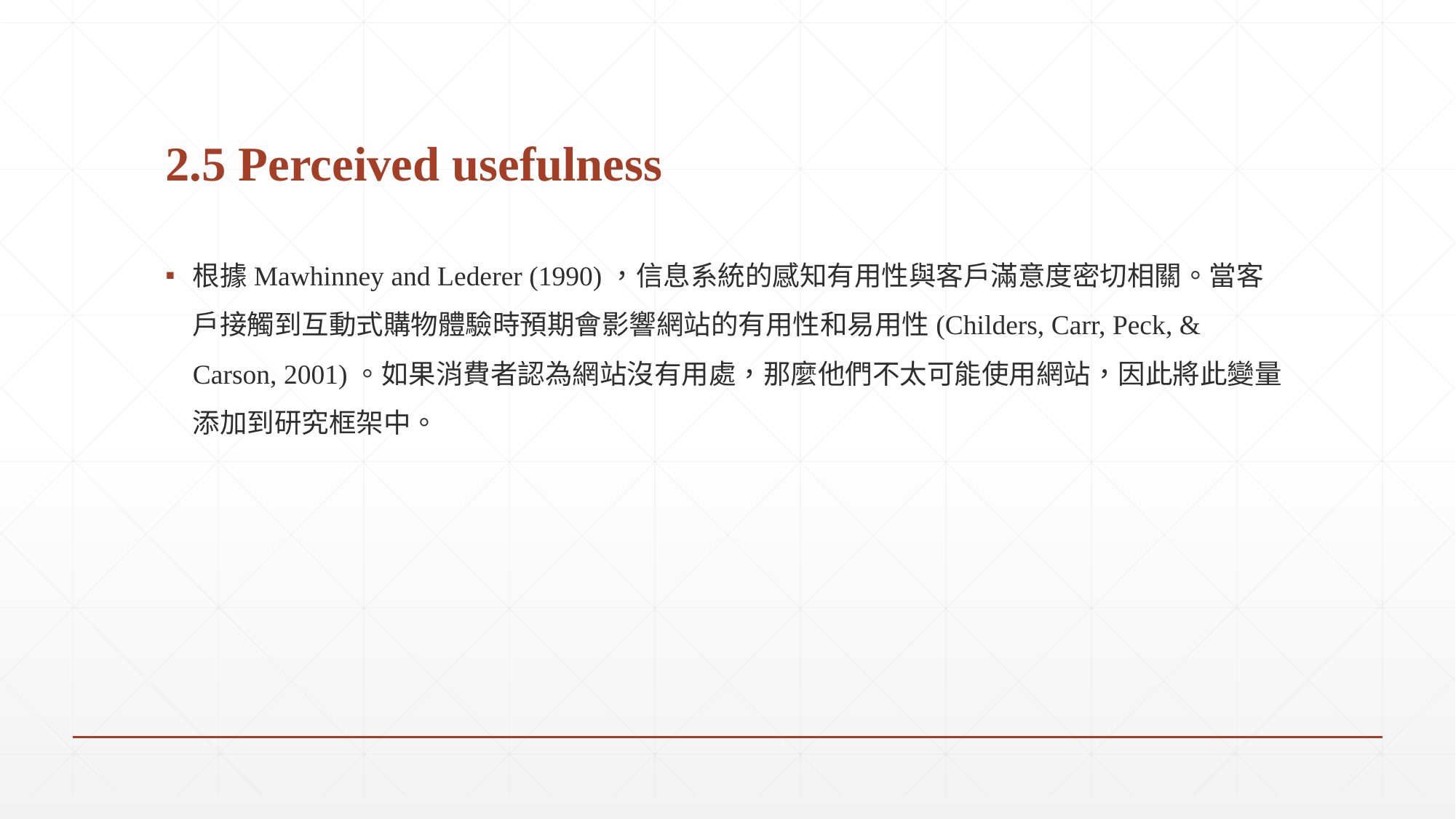

# 2.5 Perceived usefulness
根據Mawhinney and Lederer (1990)，信息系統的感知有用性與客戶滿意度密切相關。當客戶接觸到互動式購物體驗時預期會影響網站的有用性和易用性(Childers, Carr, Peck, & Carson, 2001)。如果消費者認為網站沒有用處，那麼他們不太可能使用網站，因此將此變量添加到研究框架中。